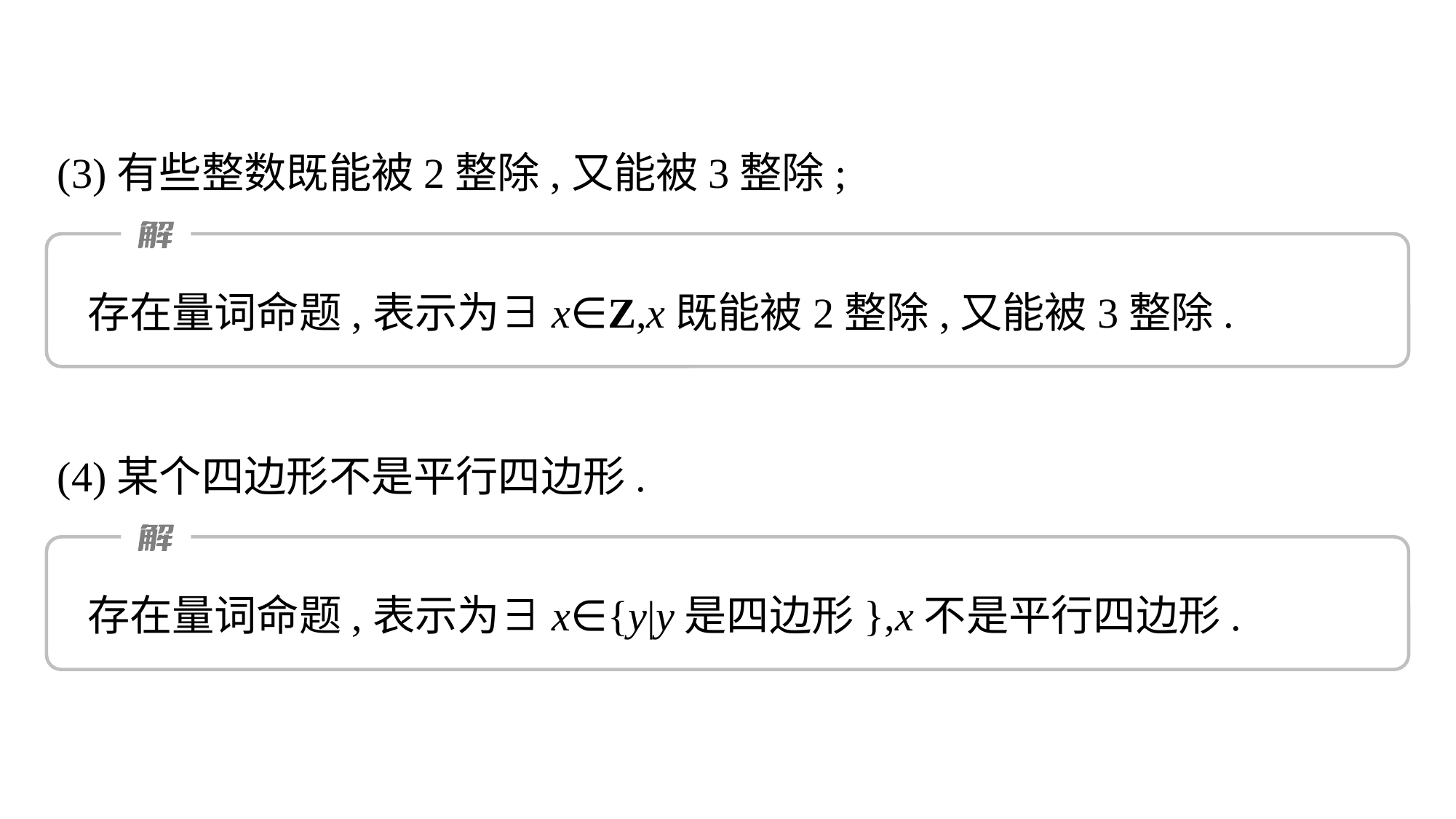

(3)有些整数既能被2整除,又能被3整除;

存在量词命题,表示为∃x∈Z,x既能被2整除,又能被3整除.
(4)某个四边形不是平行四边形.

存在量词命题,表示为∃x∈{y|y是四边形},x不是平行四边形.